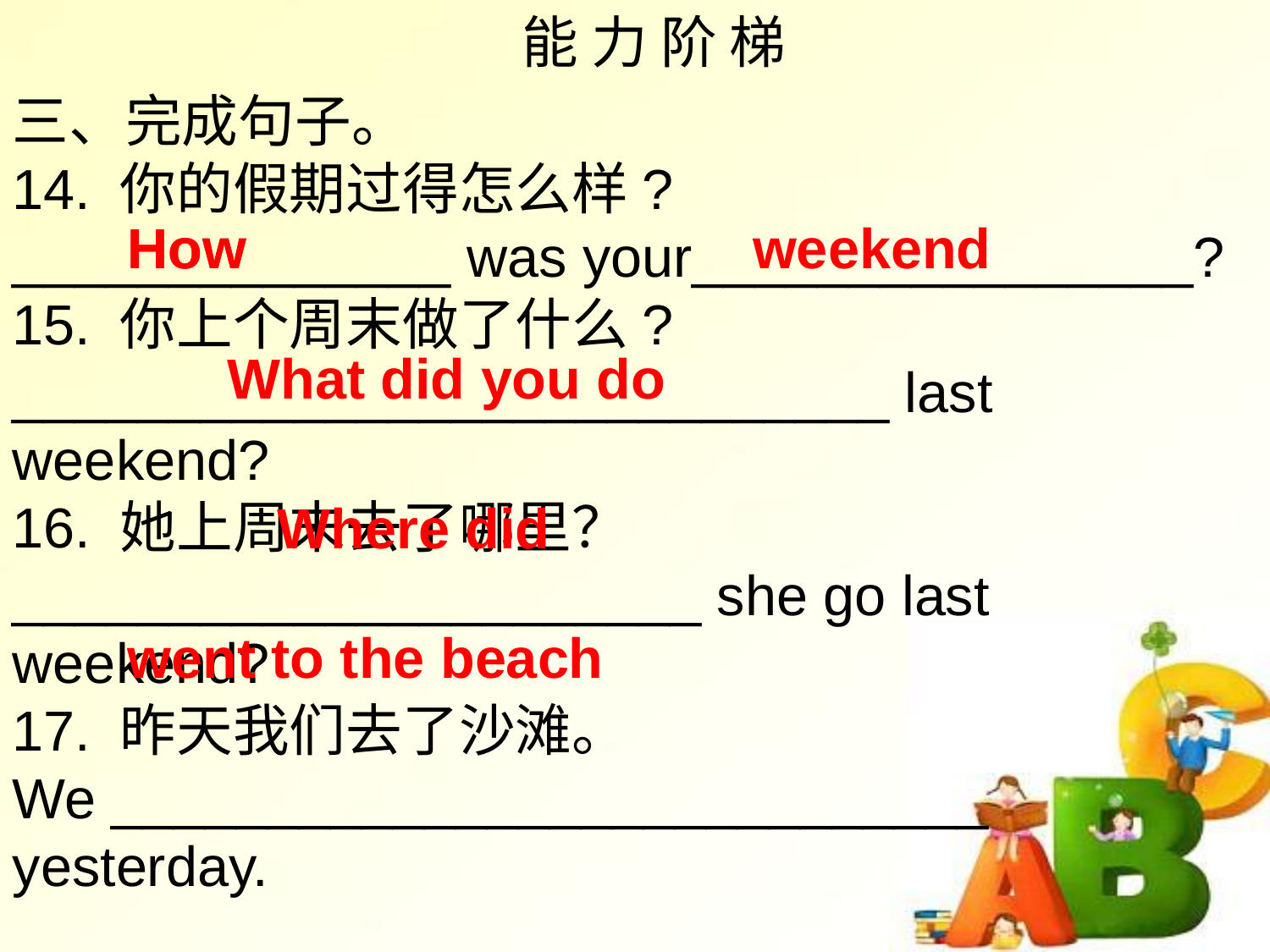

能 力 阶 梯
三、完成句子。
14. 你的假期过得怎么样?
______________ was your________________?
15. 你上个周末做了什么? ____________________________ last weekend?
16. 她上周末去了哪里？
______________________ she go last weekend?
17. 昨天我们去了沙滩。
We ____________________________ yesterday.
How
How
weekend
What did you do
Where did
went to the beach